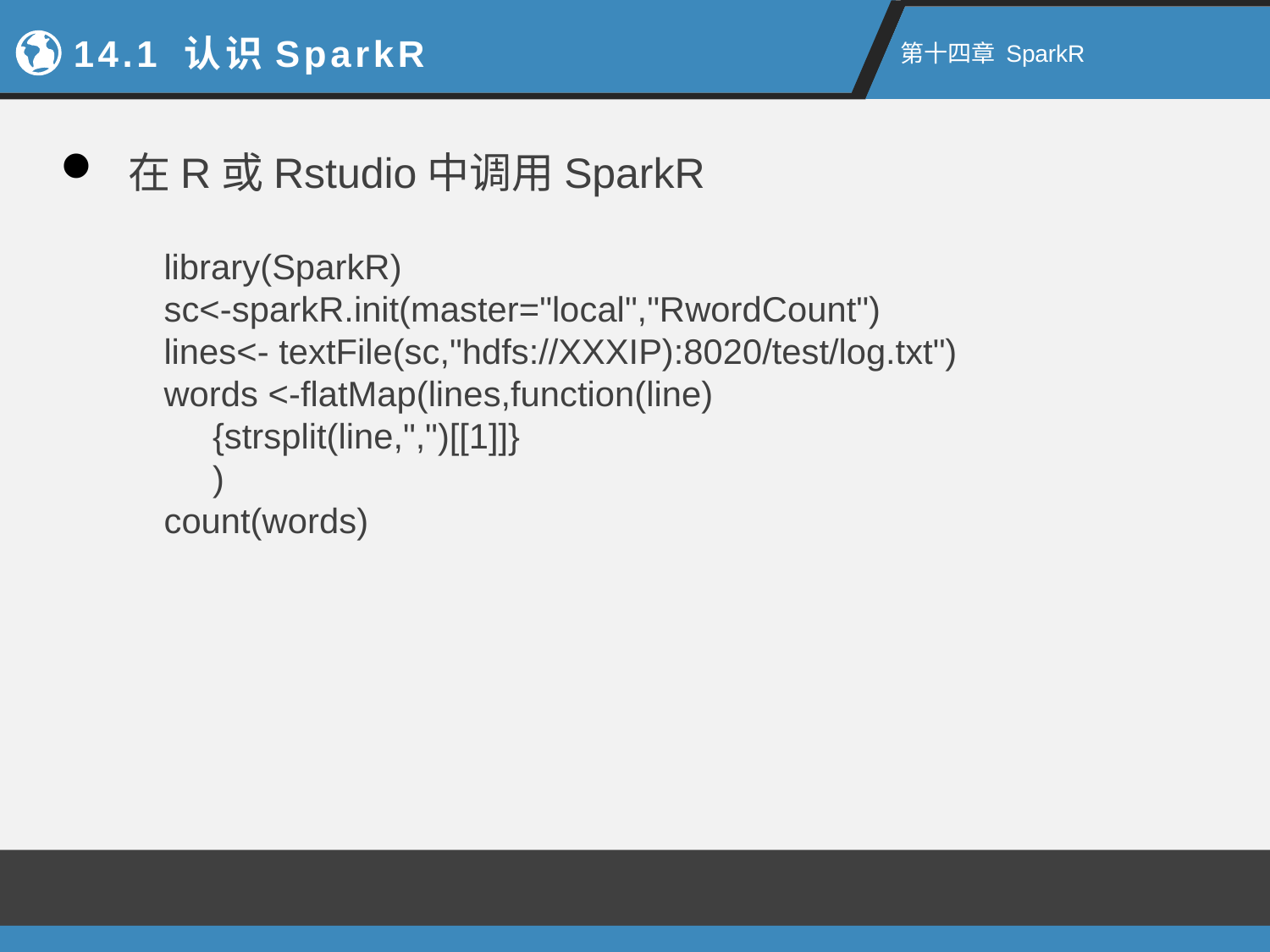

14.1 认识SparkR

第十四章 SparkR
 在R或Rstudio中调用SparkR
library(SparkR)
sc<-sparkR.init(master="local","RwordCount")
lines<- textFile(sc,"hdfs://XXXIP):8020/test/log.txt")
words <-flatMap(lines,function(line)
     {strsplit(line,",")[[1]]}
     )
count(words)